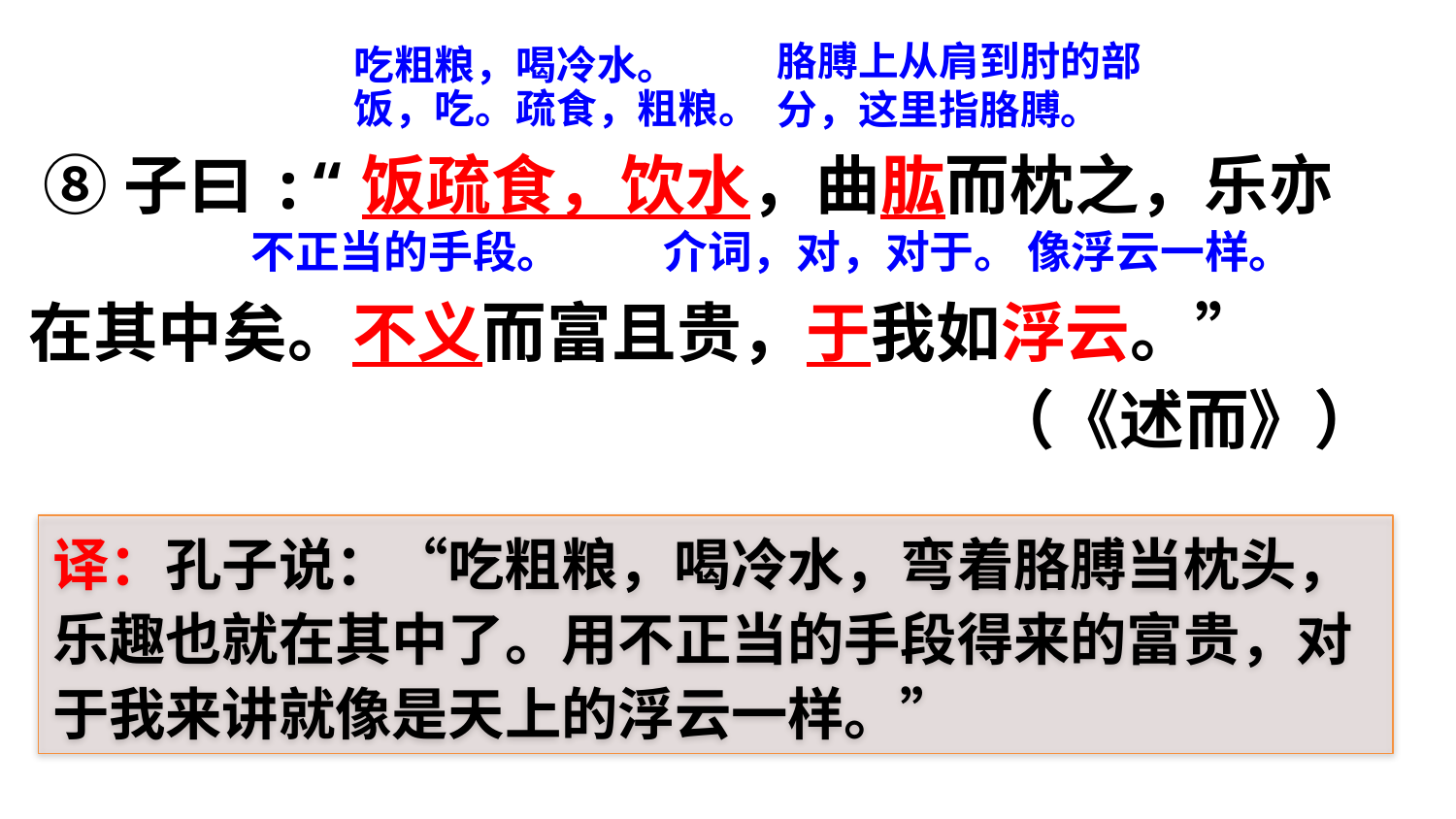

胳膊上从肩到肘的部分，这里指胳膊。
吃粗粮，喝冷水。
饭，吃。疏食，粗粮。
 ⑧子曰:“饭疏食，饮水，曲肱而枕之，乐亦在其中矣。不义而富且贵，于我如浮云。”
（《述而》）
不正当的手段。
介词，对，对于。
像浮云一样。
译：孔子说：“吃粗粮，喝冷水，弯着胳膊当枕头，乐趣也就在其中了。用不正当的手段得来的富贵，对于我来讲就像是天上的浮云一样。”